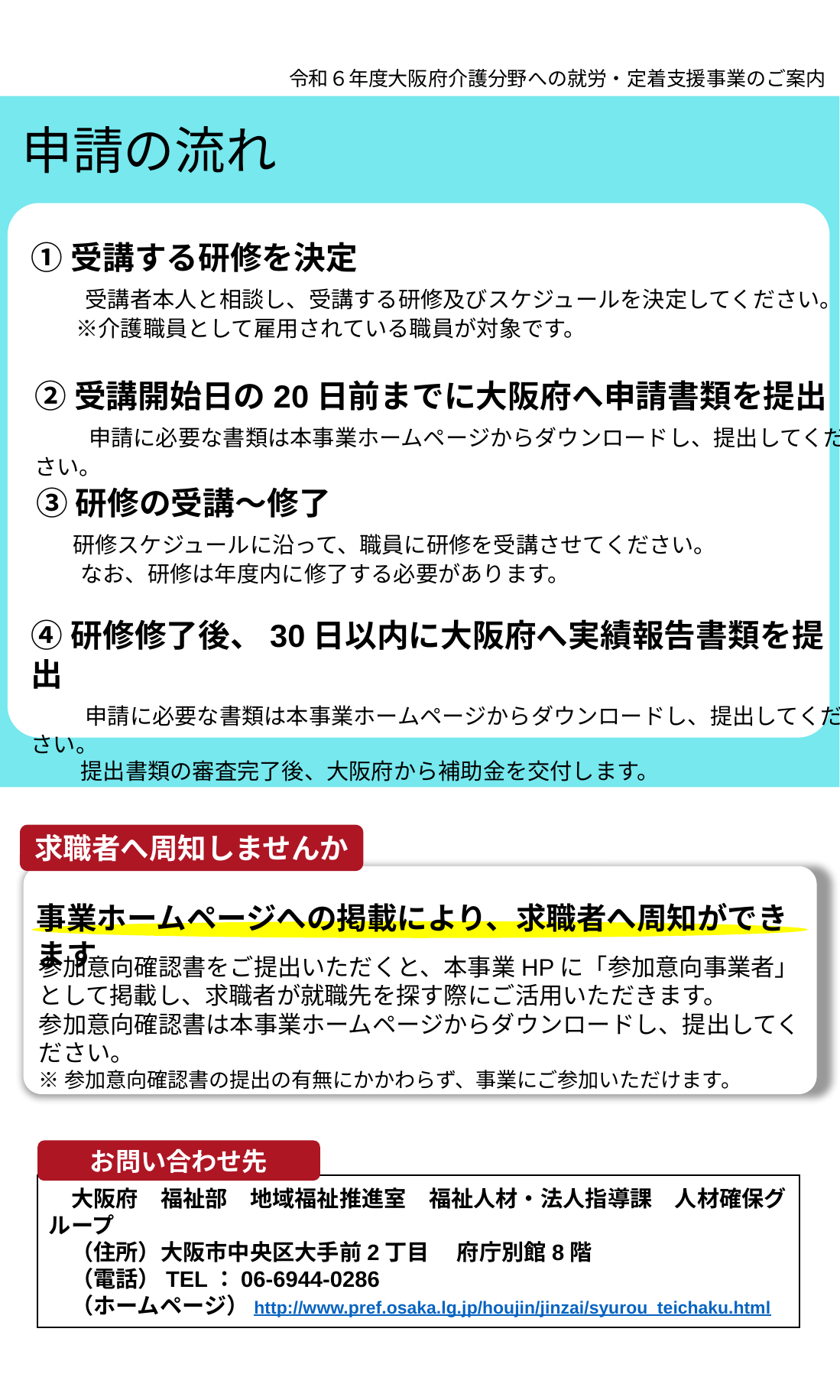

令和６年度大阪府介護分野への就労・定着支援事業のご案内

申請の流れ

①受講する研修を決定
　　受講者本人と相談し、受講する研修及びスケジュールを決定してください。
　　※介護職員として雇用されている職員が対象です。
②受講開始日の20日前までに大阪府へ申請書類を提出
　　申請に必要な書類は本事業ホームページからダウンロードし、提出してください。
③研修の受講～修了
　 研修スケジュールに沿って、職員に研修を受講させてください。
　　なお、研修は年度内に修了する必要があります。
④研修修了後、30日以内に大阪府へ実績報告書類を提出
　　申請に必要な書類は本事業ホームページからダウンロードし、提出してください。
　　 提出書類の審査完了後、大阪府から補助金を交付します。

求職者へ周知しませんか

事業ホームページへの掲載により、求職者へ周知ができます
参加意向確認書をご提出いただくと、本事業HPに「参加意向事業者」として掲載し、求職者が就職先を探す際にご活用いただきます。
参加意向確認書は本事業ホームページからダウンロードし、提出してください。
※参加意向確認書の提出の有無にかかわらず、事業にご参加いただけます。

お問い合わせ先
　大阪府　福祉部　地域福祉推進室　福祉人材・法人指導課　人材確保グループ
　（住所）大阪市中央区大手前2丁目 　府庁別館8階
　（電話）TEL：06-6944-0286
　（ホームページ）http://www.pref.osaka.lg.jp/houjin/jinzai/syurou_teichaku.html